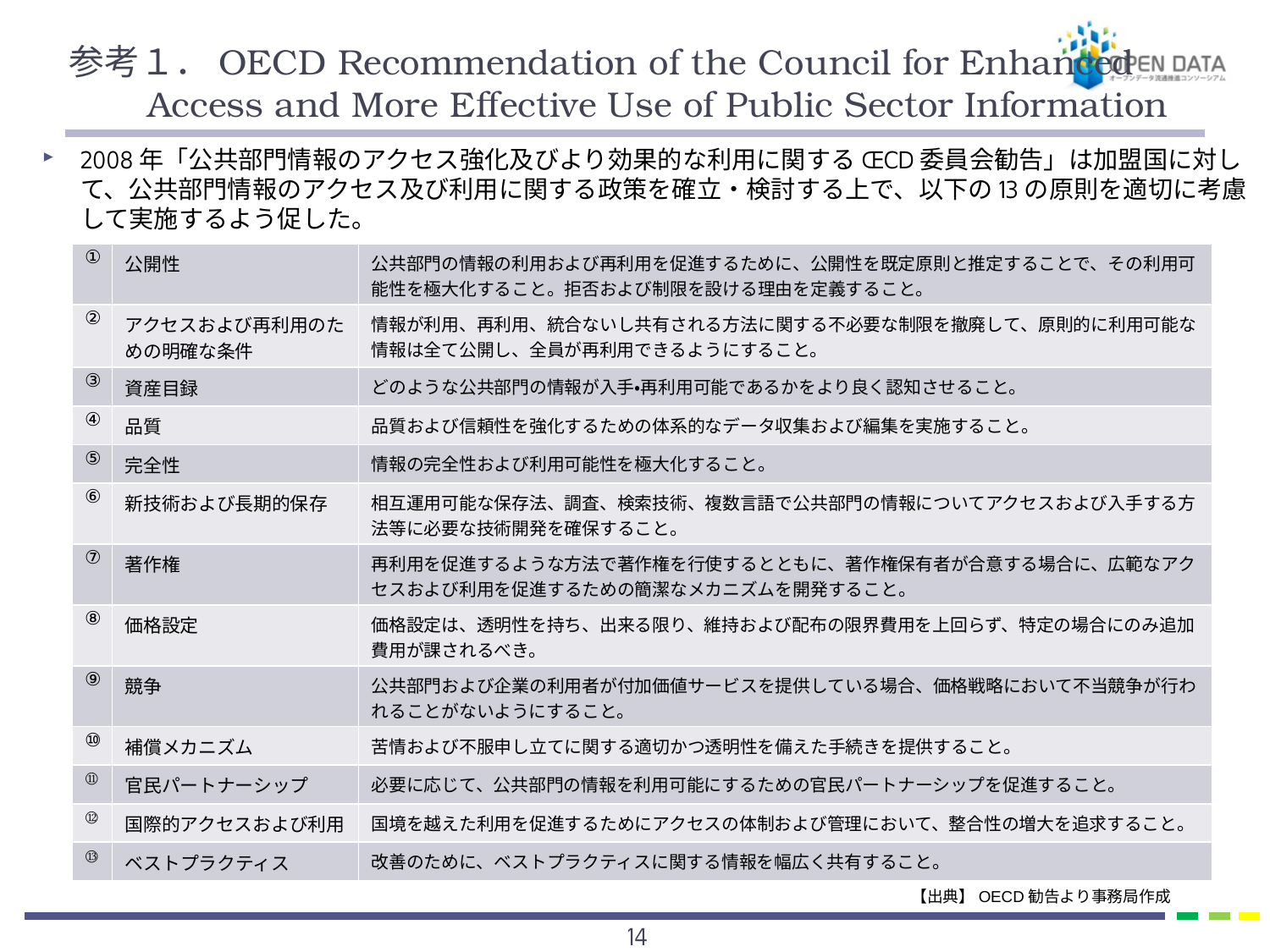

# 参考１．OECD Recommendation of the Council for Enhanced 　　Access and More Effective Use of Public Sector Information
2008年「公共部門情報のアクセス強化及びより効果的な利用に関するOECD委員会勧告」は加盟国に対して、公共部門情報のアクセス及び利用に関する政策を確立・検討する上で、以下の13の原則を適切に考慮して実施するよう促した。

| ① | 公開性 | 公共部門の情報の利用および再利用を促進するために、公開性を既定原則と推定することで、その利用可能性を極大化すること。拒否および制限を設ける理由を定義すること。 |
| --- | --- | --- |
| ② | アクセスおよび再利用のための明確な条件 | 情報が利用、再利用、統合ないし共有される方法に関する不必要な制限を撤廃して、原則的に利用可能な情報は全て公開し、全員が再利用できるようにすること。 |
| ③ | 資産目録 | どのような公共部門の情報が入手・再利用可能であるかをより良く認知させること。 |
| ④ | 品質 | 品質および信頼性を強化するための体系的なデータ収集および編集を実施すること。 |
| ⑤ | 完全性 | 情報の完全性および利用可能性を極大化すること。 |
| ⑥ | 新技術および長期的保存 | 相互運用可能な保存法、調査、検索技術、複数言語で公共部門の情報についてアクセスおよび入手する方法等に必要な技術開発を確保すること。 |
| ⑦ | 著作権 | 再利用を促進するような方法で著作権を行使するとともに、著作権保有者が合意する場合に、広範なアクセスおよび利用を促進するための簡潔なメカニズムを開発すること。 |
| ⑧ | 価格設定 | 価格設定は、透明性を持ち、出来る限り、維持および配布の限界費用を上回らず、特定の場合にのみ追加費用が課されるべき。 |
| ⑨ | 競争 | 公共部門および企業の利用者が付加価値サービスを提供している場合、価格戦略において不当競争が行われることがないようにすること。 |
| ⑩ | 補償メカニズム | 苦情および不服申し立てに関する適切かつ透明性を備えた手続きを提供すること。 |
| ⑪ | 官民パートナーシップ | 必要に応じて、公共部門の情報を利用可能にするための官民パートナーシップを促進すること。 |
| ⑫ | 国際的アクセスおよび利用 | 国境を越えた利用を促進するためにアクセスの体制および管理において、整合性の増大を追求すること。 |
| ⑬ | ベストプラクティス | 改善のために、ベストプラクティスに関する情報を幅広く共有すること。 |
【出典】OECD勧告より事務局作成
14